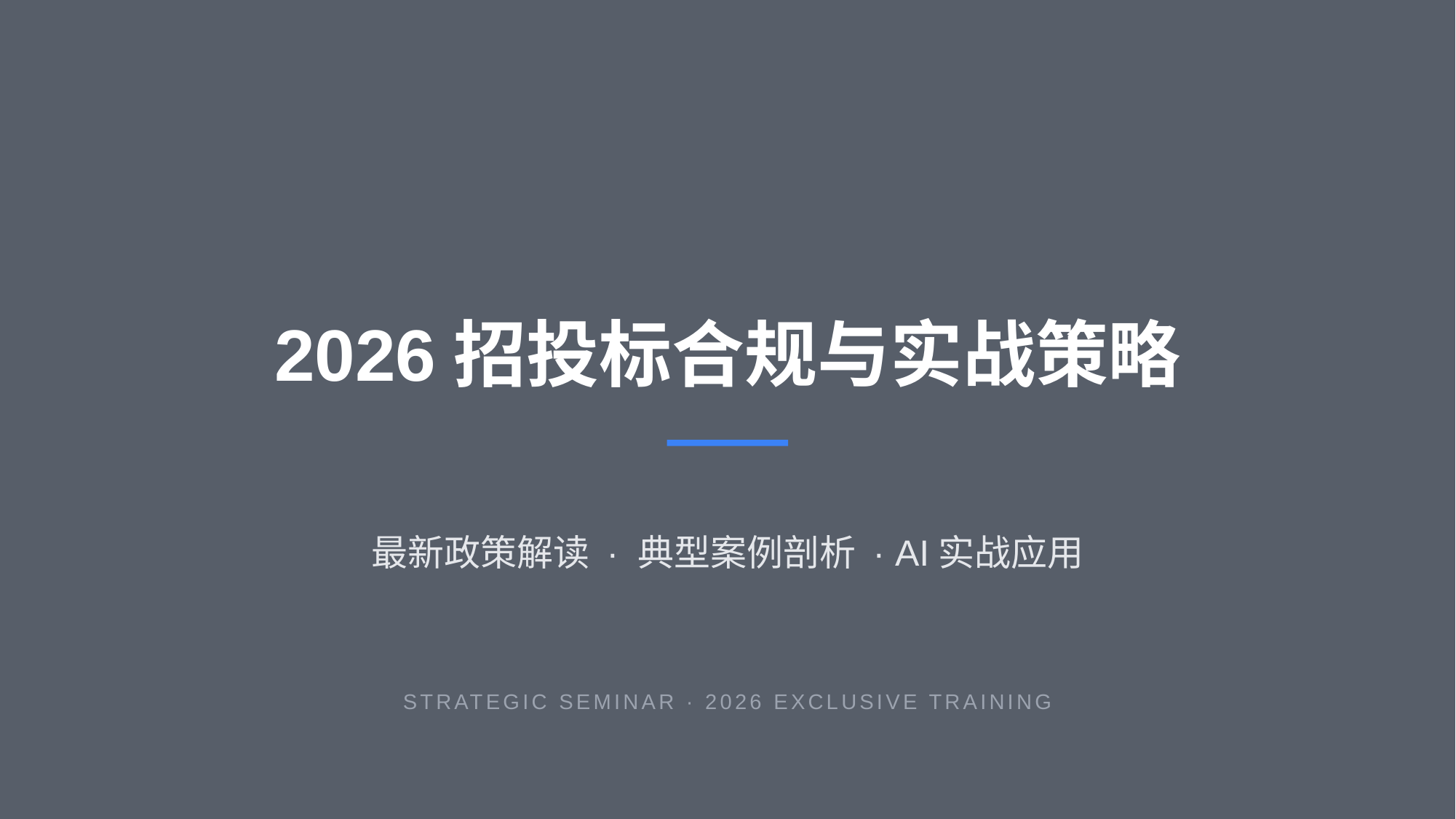

2026招投标合规与实战策略

最新政策解读 · 典型案例剖析 · AI实战应用
STRATEGIC SEMINAR · 2026 EXCLUSIVE TRAINING